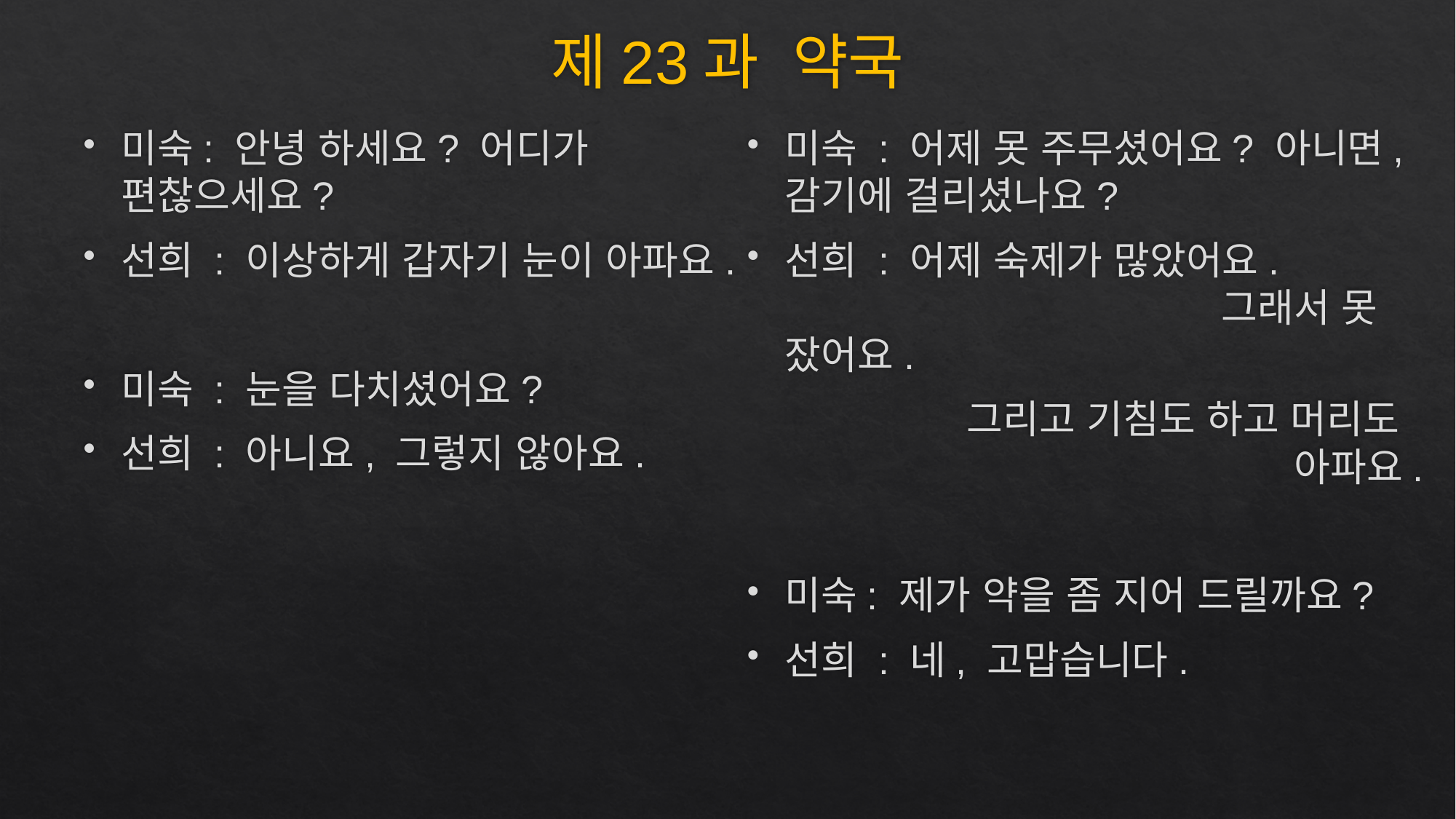

# 제23과  약국
미숙: 안녕 하세요? 어디가 편찮으세요?
선희 : 이상하게 갑자기 눈이 아파요.

미숙 : 눈을 다치셨어요?
선희 : 아니요, 그렇지 않아요.

미숙 : 어제 못 주무셨어요? 아니면, 감기에 걸리셨나요?
선희 : 어제 숙제가 많았어요. 					그래서 못 잤어요.
		그리고 기침도 하고 머리도 					아파요.

미숙: 제가 약을 좀 지어 드릴까요?
선희 : 네, 고맙습니다.